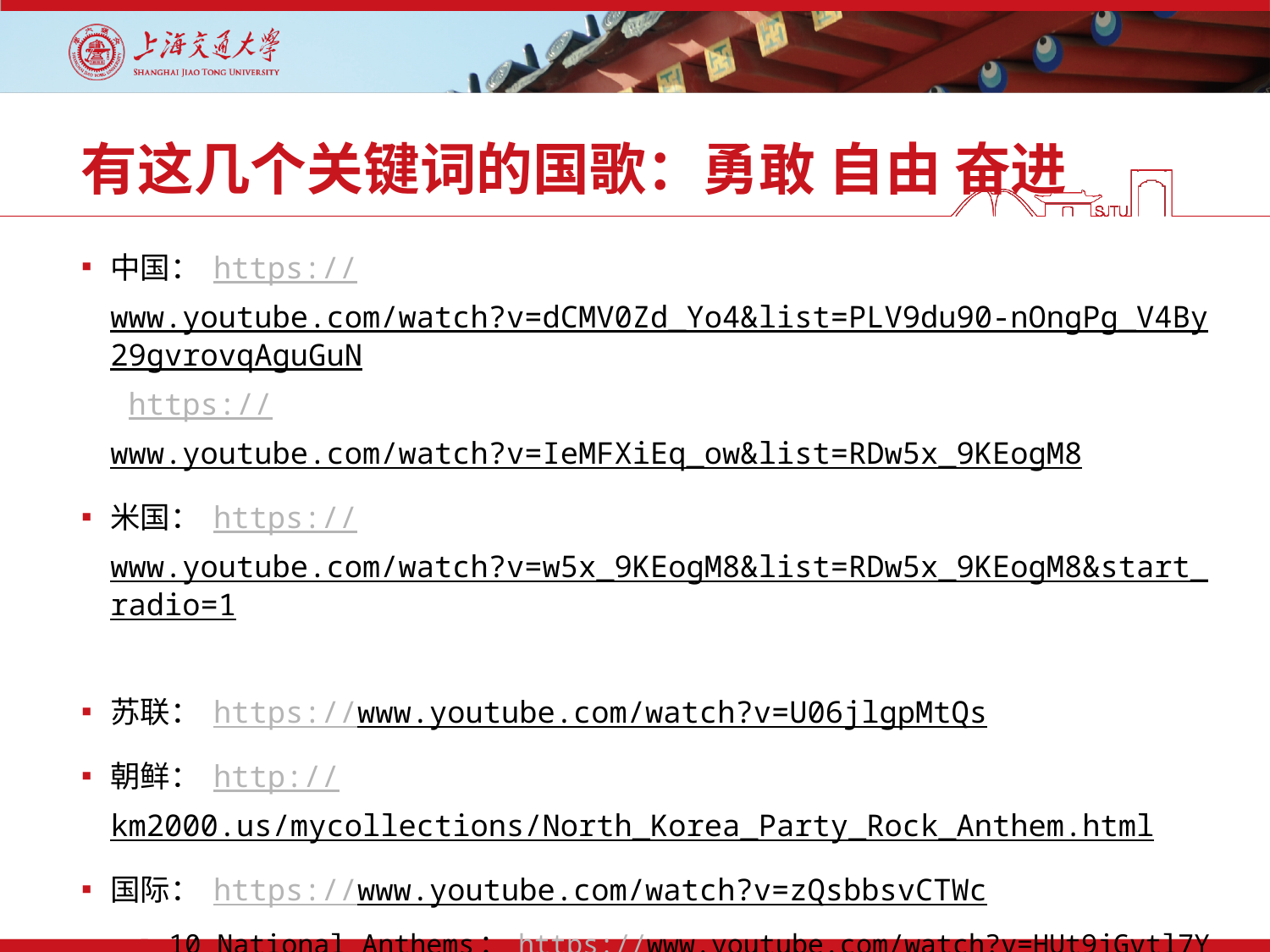

# 有这几个关键词的国歌：勇敢 自由 奋进
中国： https://www.youtube.com/watch?v=dCMV0Zd_Yo4&list=PLV9du90-nOngPg_V4By29gvrovqAguGuN https://www.youtube.com/watch?v=IeMFXiEq_ow&list=RDw5x_9KEogM8
米国： https://www.youtube.com/watch?v=w5x_9KEogM8&list=RDw5x_9KEogM8&start_radio=1
苏联： https://www.youtube.com/watch?v=U06jlgpMtQs
朝鲜： http://km2000.us/mycollections/North_Korea_Party_Rock_Anthem.html
国际： https://www.youtube.com/watch?v=zQsbbsvCTWc
10 National Anthems： https://www.youtube.com/watch?v=HUt9jGvtl7Y